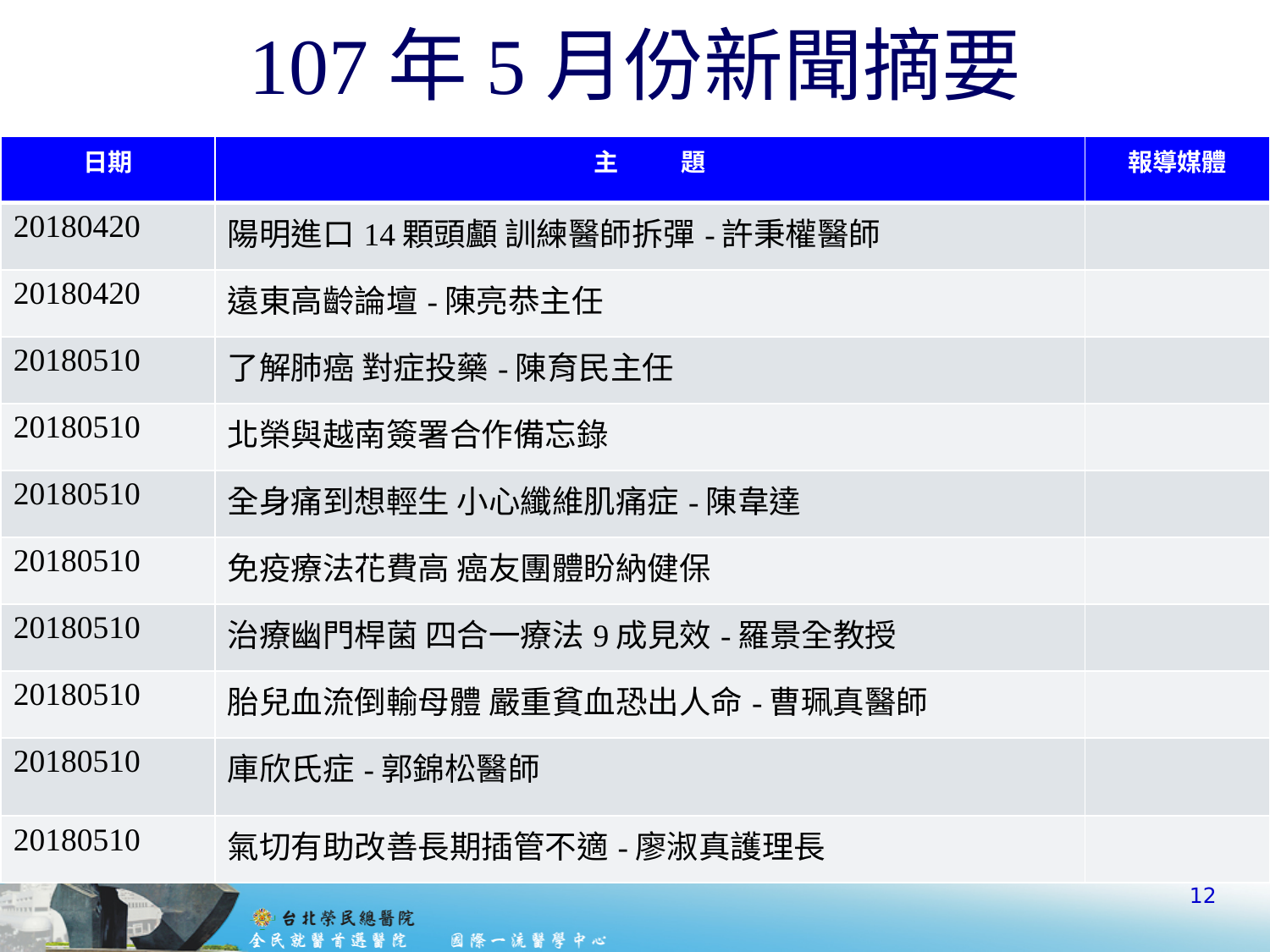

# 107年5月份新聞摘要
| 日期 | 主 題 | 報導媒體 |
| --- | --- | --- |
| 20180420 | 陽明進口14顆頭顱 訓練醫師拆彈-許秉權醫師 |  |
| 20180420 | 遠東高齡論壇-陳亮恭主任 |  |
| 20180510 | 了解肺癌 對症投藥-陳育民主任 |  |
| 20180510 | 北榮與越南簽署合作備忘錄 |  |
| 20180510 | 全身痛到想輕生 小心纖維肌痛症-陳韋達 |  |
| 20180510 | 免疫療法花費高 癌友團體盼納健保 |  |
| 20180510 | 治療幽門桿菌 四合一療法9成見效-羅景全教授 |  |
| 20180510 | 胎兒血流倒輸母體 嚴重貧血恐出人命-曹珮真醫師 |  |
| 20180510 | 庫欣氏症-郭錦松醫師 |  |
| 20180510 | 氣切有助改善長期插管不適-廖淑真護理長 |  |
12